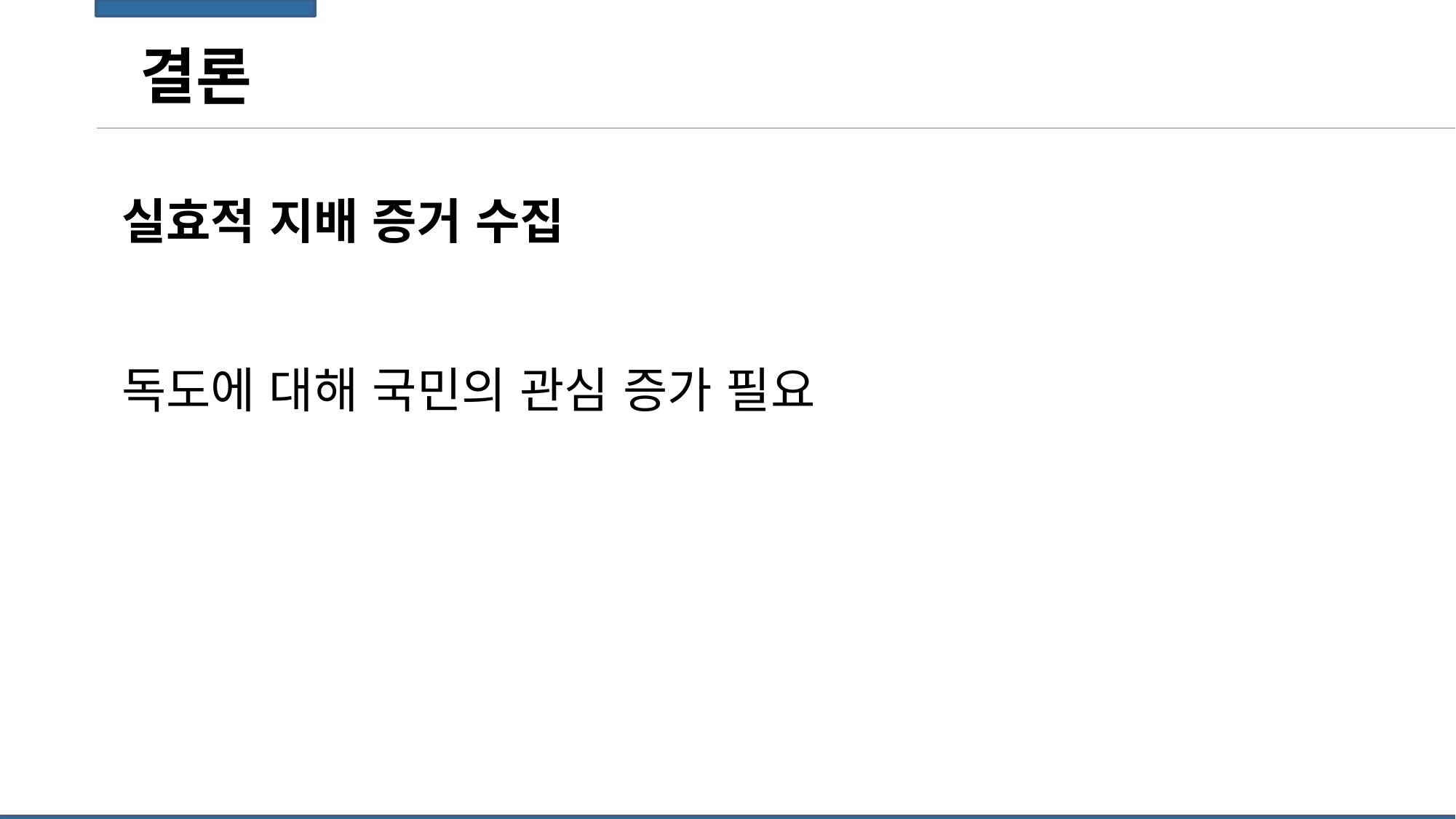

결론

실효적 지배 증거 수집
독도에 대해 국민의 관심 증가 필요